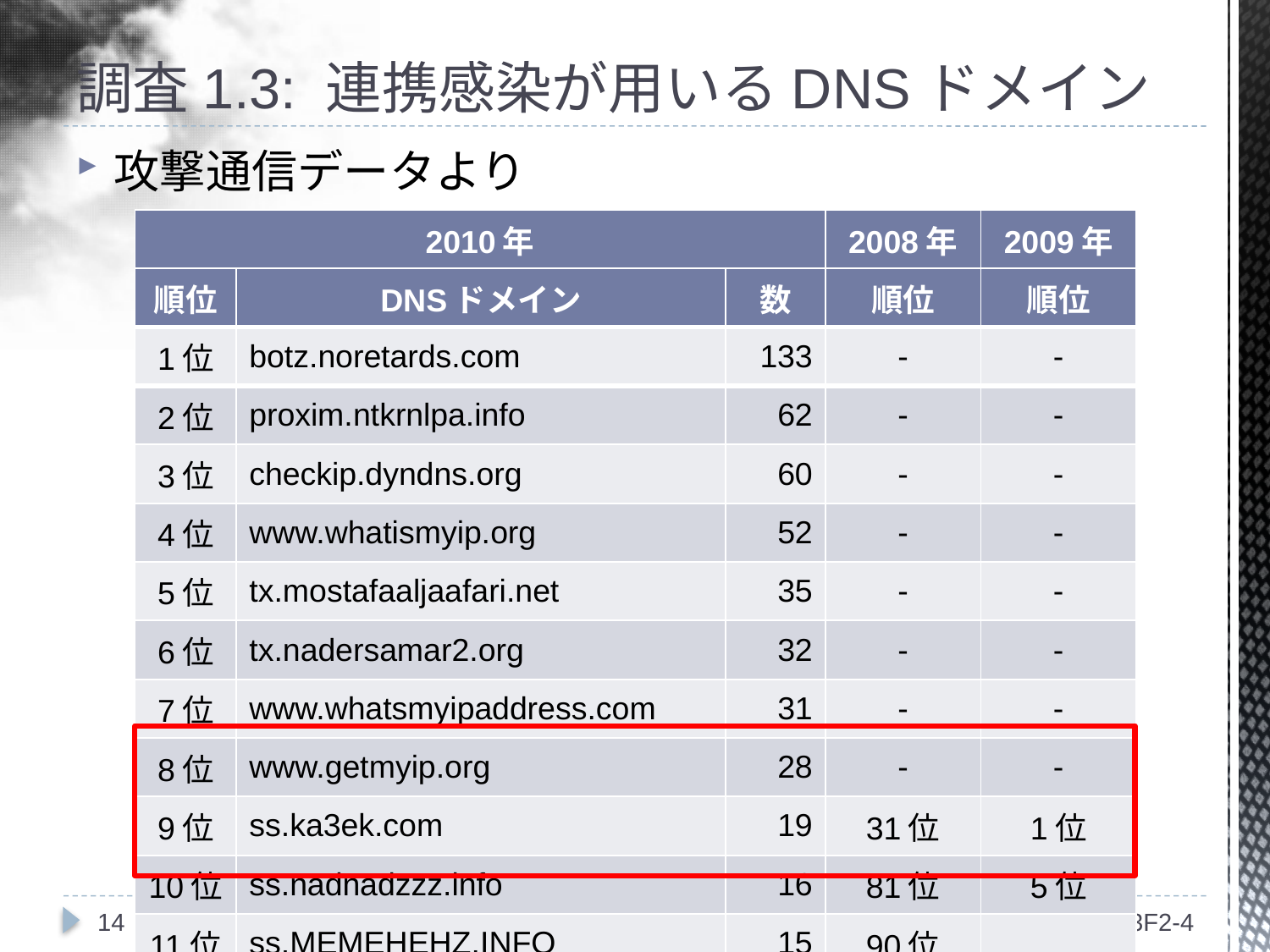

# 調査1.3: 連携感染が用いるDNSドメイン
攻撃通信データより
| 2010年 |  |  | 2008年 | 2009年 |
| --- | --- | --- | --- | --- |
| 順位 | DNSドメイン | 数 | 順位 | 順位 |
| 1位 | botz.noretards.com | 133 | - | - |
| 2位 | proxim.ntkrnlpa.info | 62 | - | - |
| 3位 | checkip.dyndns.org | 60 | - | - |
| 4位 | www.whatismyip.org | 52 | - | - |
| 5位 | tx.mostafaaljaafari.net | 35 | - | - |
| 6位 | tx.nadersamar2.org | 32 | - | - |
| 7位 | www.whatsmyipaddress.com | 31 | - | - |
| 8位 | www.getmyip.org | 28 | - | - |
| 9位 | ss.ka3ek.com | 19 | 31位 | 1位 |
| 10位 | ss.nadnadzzz.info | 16 | 81位 | 5位 |
| 11位 | ss.MEMEHEHZ.INFO | 15 | 90位 |  |

14
2010/10/21 3F2-4